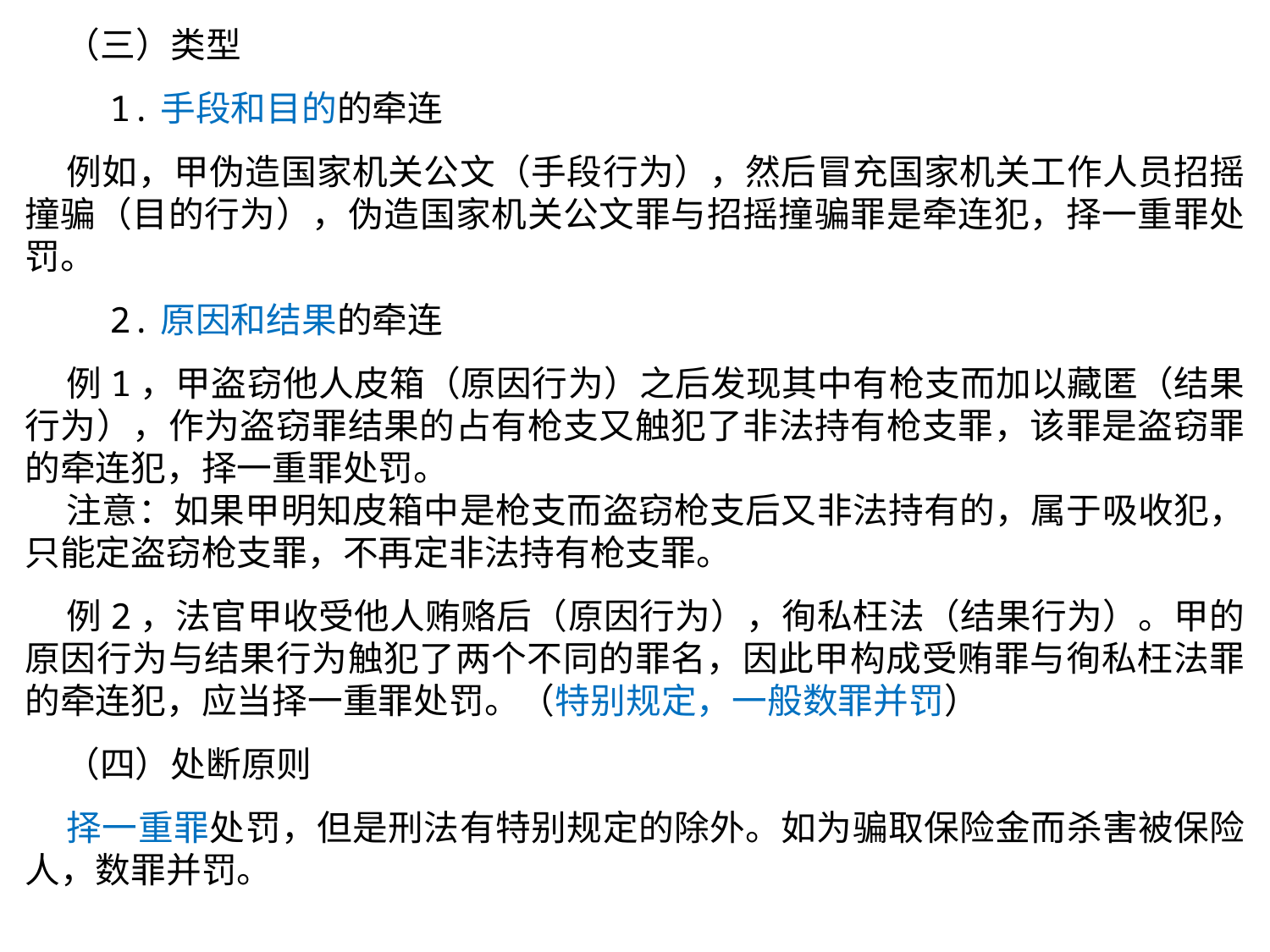

（三）类型

    1.手段和目的的牵连

    例如，甲伪造国家机关公文（手段行为），然后冒充国家机关工作人员招摇撞骗（目的行为），伪造国家机关公文罪与招摇撞骗罪是牵连犯，择一重罪处罚。

    2.原因和结果的牵连

    例1，甲盗窃他人皮箱（原因行为）之后发现其中有枪支而加以藏匿（结果行为），作为盗窃罪结果的占有枪支又触犯了非法持有枪支罪，该罪是盗窃罪的牵连犯，择一重罪处罚。
    注意：如果甲明知皮箱中是枪支而盗窃枪支后又非法持有的，属于吸收犯，只能定盗窃枪支罪，不再定非法持有枪支罪。

    例2，法官甲收受他人贿赂后（原因行为），徇私枉法（结果行为）。甲的原因行为与结果行为触犯了两个不同的罪名，因此甲构成受贿罪与徇私枉法罪的牵连犯，应当择一重罪处罚。（特别规定，一般数罪并罚）

    （四）处断原则

    择一重罪处罚，但是刑法有特别规定的除外。如为骗取保险金而杀害被保险人，数罪并罚。